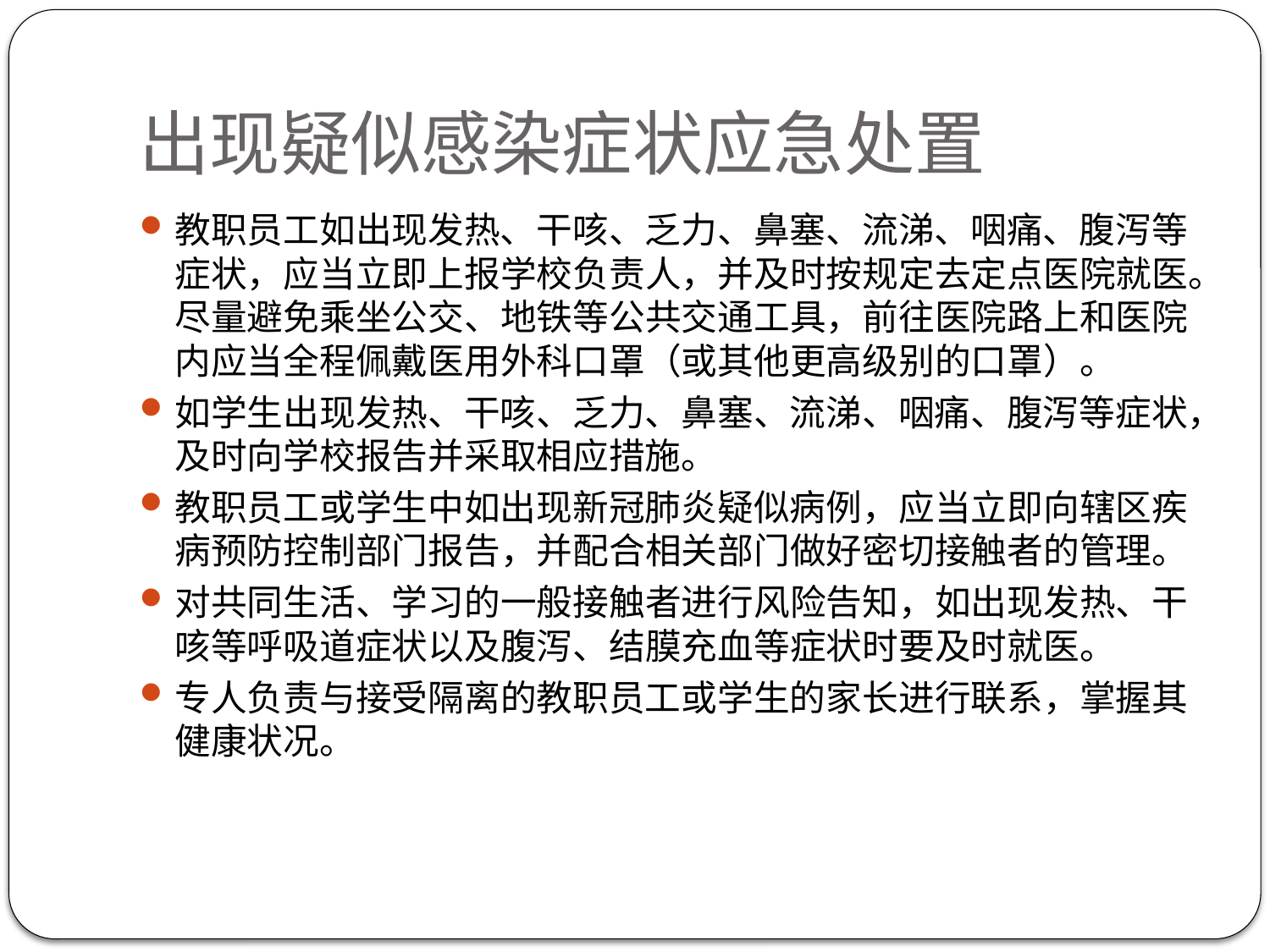

# 出现疑似感染症状应急处置
教职员工如出现发热、干咳、乏力、鼻塞、流涕、咽痛、腹泻等症状，应当立即上报学校负责人，并及时按规定去定点医院就医。尽量避免乘坐公交、地铁等公共交通工具，前往医院路上和医院内应当全程佩戴医用外科口罩（或其他更高级别的口罩）。
如学生出现发热、干咳、乏力、鼻塞、流涕、咽痛、腹泻等症状，及时向学校报告并采取相应措施。
教职员工或学生中如出现新冠肺炎疑似病例，应当立即向辖区疾病预防控制部门报告，并配合相关部门做好密切接触者的管理。
对共同生活、学习的一般接触者进行风险告知，如出现发热、干咳等呼吸道症状以及腹泻、结膜充血等症状时要及时就医。
专人负责与接受隔离的教职员工或学生的家长进行联系，掌握其健康状况。